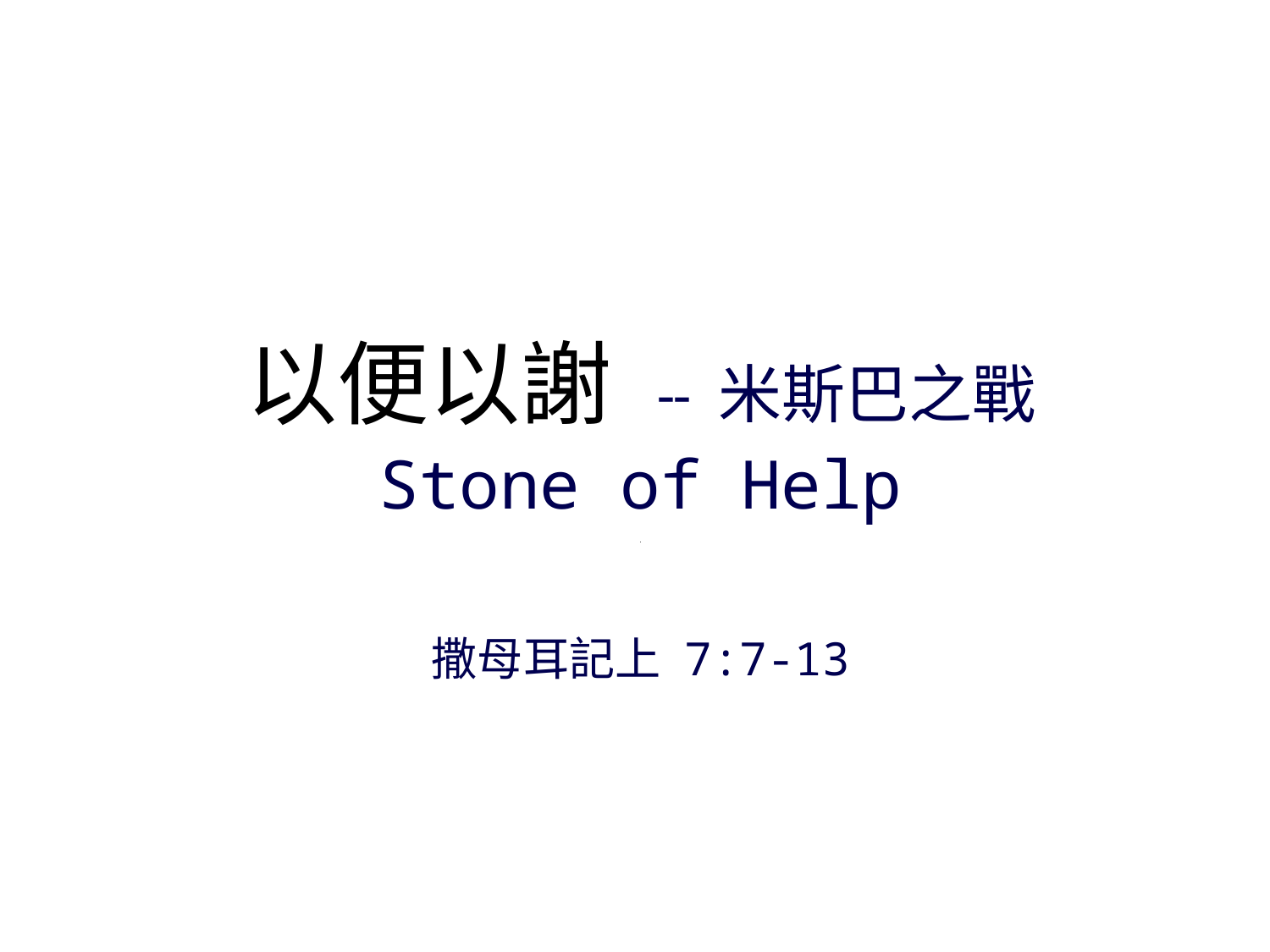

# 以便以謝 -- 米斯巴之戰
Stone of Help
撒母耳記上 7:7-13